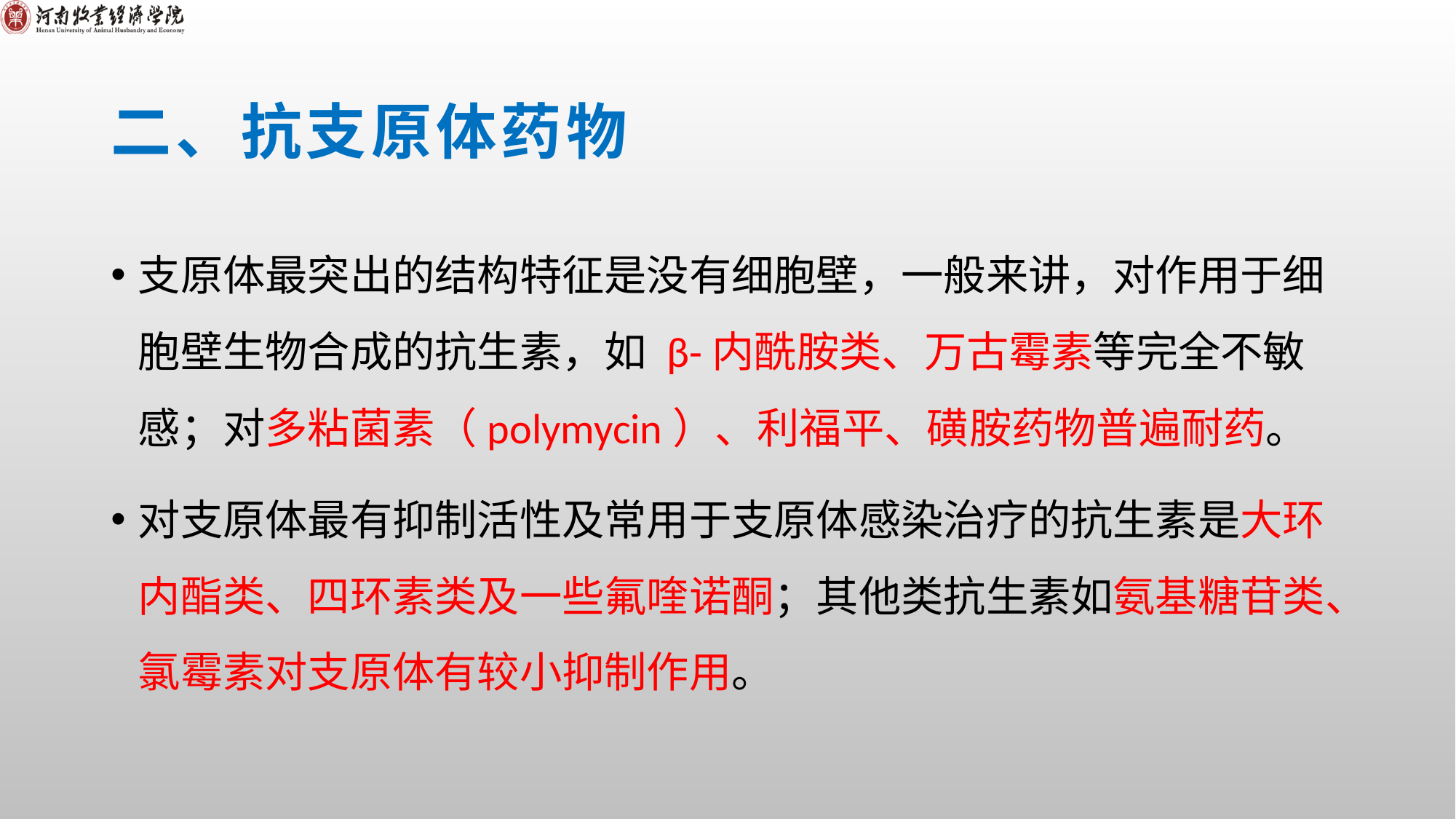

# 二、抗支原体药物
支原体最突出的结构特征是没有细胞壁，一般来讲，对作用于细胞壁生物合成的抗生素，如 β-内酰胺类、万古霉素等完全不敏感；对多粘菌素（polymycin）、利福平、磺胺药物普遍耐药。
对支原体最有抑制活性及常用于支原体感染治疗的抗生素是大环内酯类、四环素类及一些氟喹诺酮；其他类抗生素如氨基糖苷类、氯霉素对支原体有较小抑制作用。